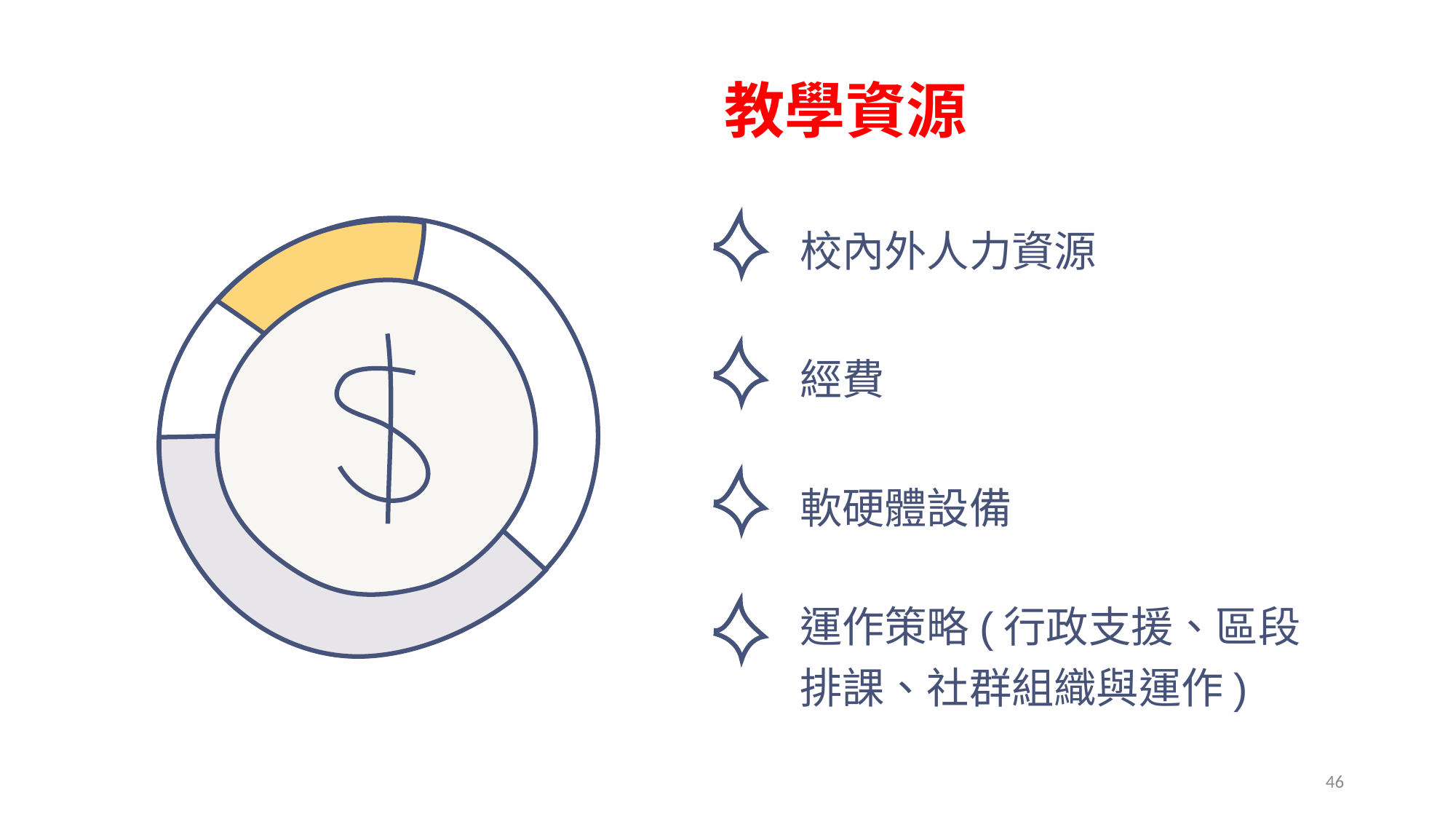

教學資源
校內外人力資源

經費

軟硬體設備

運作策略(行政支援、區段排課、社群組織與運作)

46